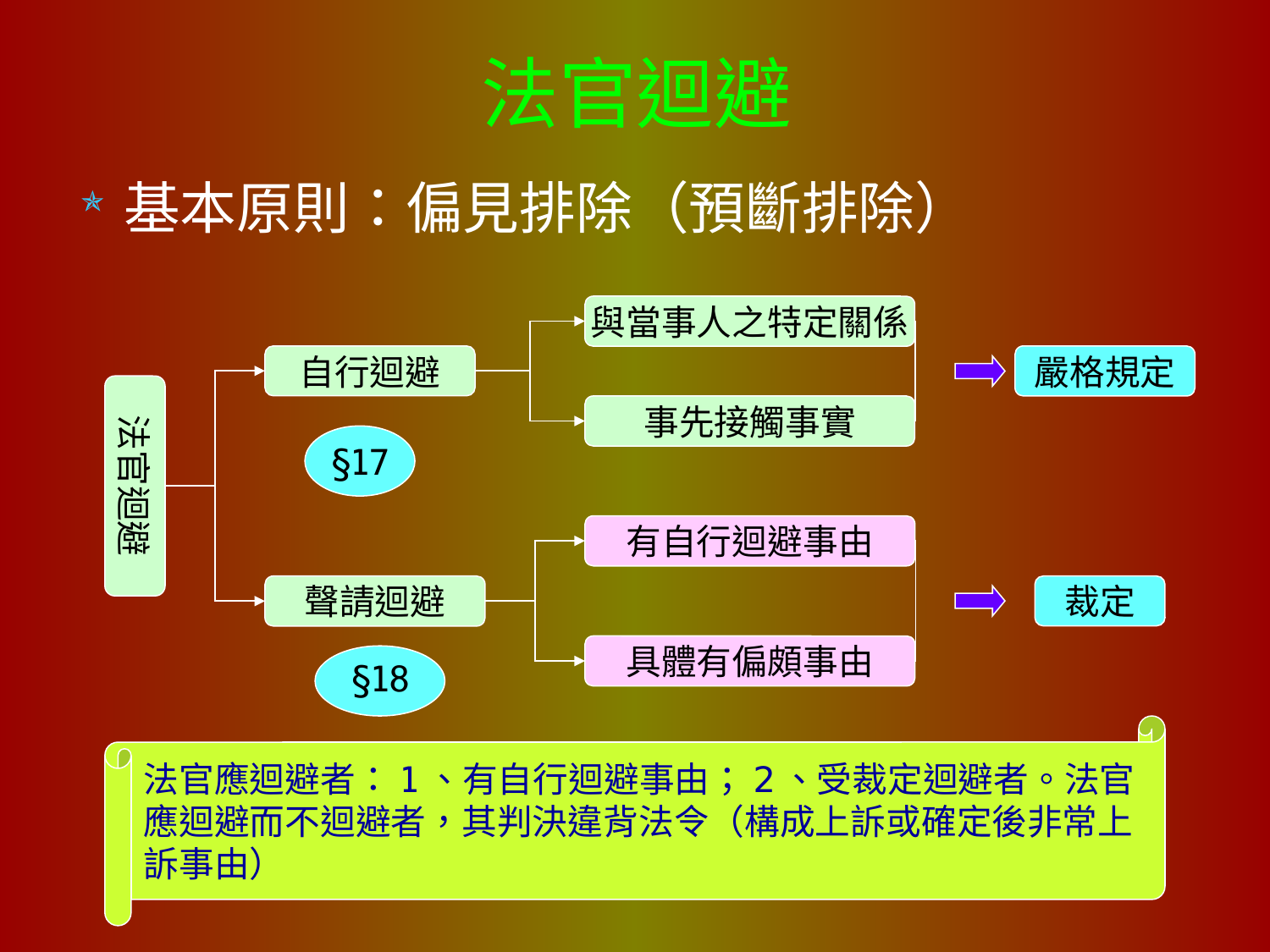

# 法官迴避
基本原則：偏見排除（預斷排除）
與當事人之特定關係
自行迴避
嚴格規定

法官迴避
事先接觸事實
§17
有自行迴避事由
聲請迴避
裁定

具體有偏頗事由
§18
法官應迴避者：1、有自行迴避事由；2、受裁定迴避者。法官應迴避而不迴避者，其判決違背法令（構成上訴或確定後非常上訴事由）